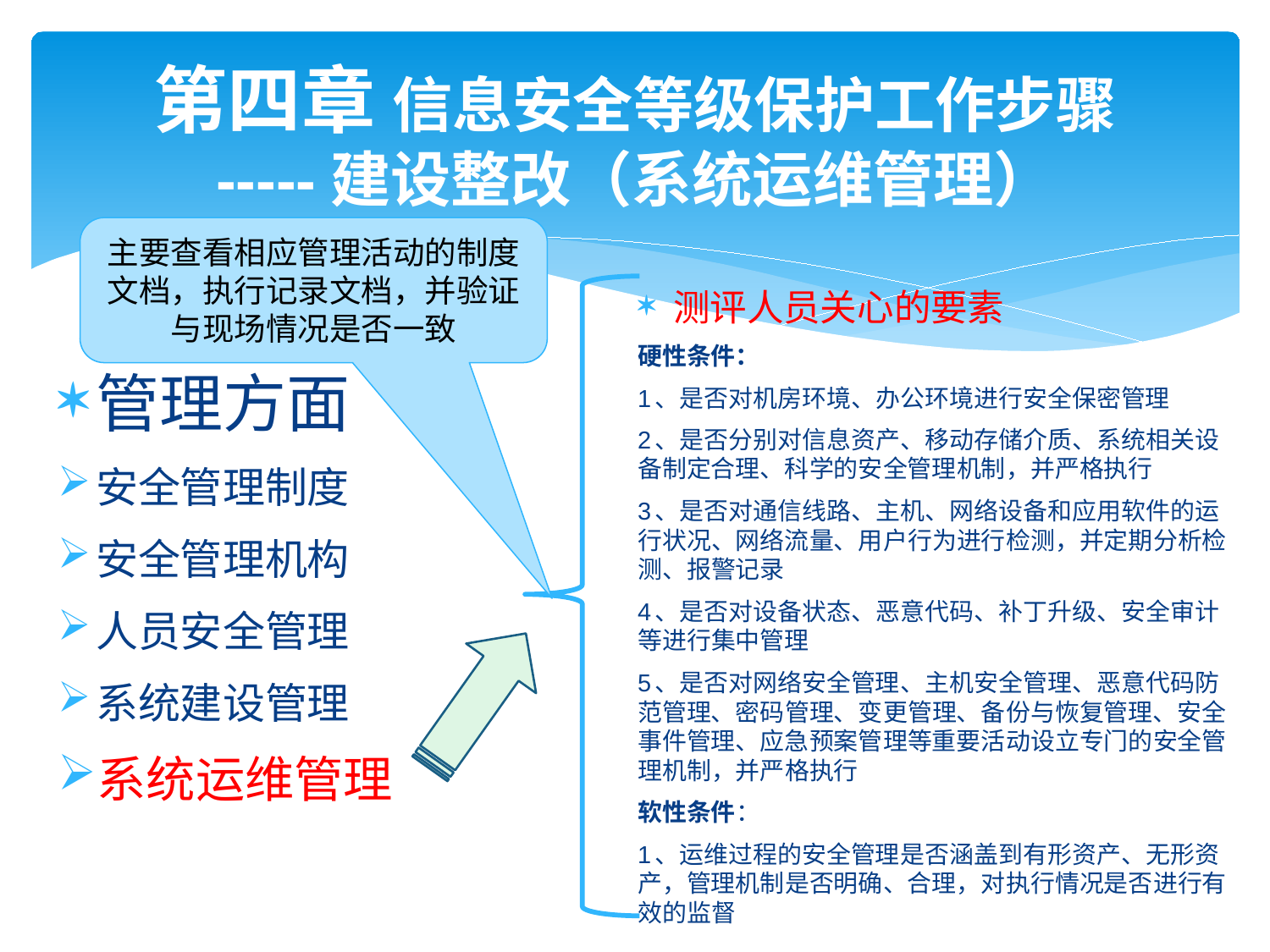

# 第四章 信息安全等级保护工作步骤 -----建设整改（系统运维管理）
主要查看相应管理活动的制度文档，执行记录文档，并验证与现场情况是否一致
以三级系统为例

测评人员关心的要素
硬性条件：
1、是否对机房环境、办公环境进行安全保密管理
2、是否分别对信息资产、移动存储介质、系统相关设备制定合理、科学的安全管理机制，并严格执行
3、是否对通信线路、主机、网络设备和应用软件的运行状况、网络流量、用户行为进行检测，并定期分析检测、报警记录
4、是否对设备状态、恶意代码、补丁升级、安全审计等进行集中管理
5、是否对网络安全管理、主机安全管理、恶意代码防范管理、密码管理、变更管理、备份与恢复管理、安全事件管理、应急预案管理等重要活动设立专门的安全管理机制，并严格执行
软性条件：
1、运维过程的安全管理是否涵盖到有形资产、无形资产，管理机制是否明确、合理，对执行情况是否进行有效的监督
管理方面
安全管理制度
安全管理机构
人员安全管理
系统建设管理
系统运维管理